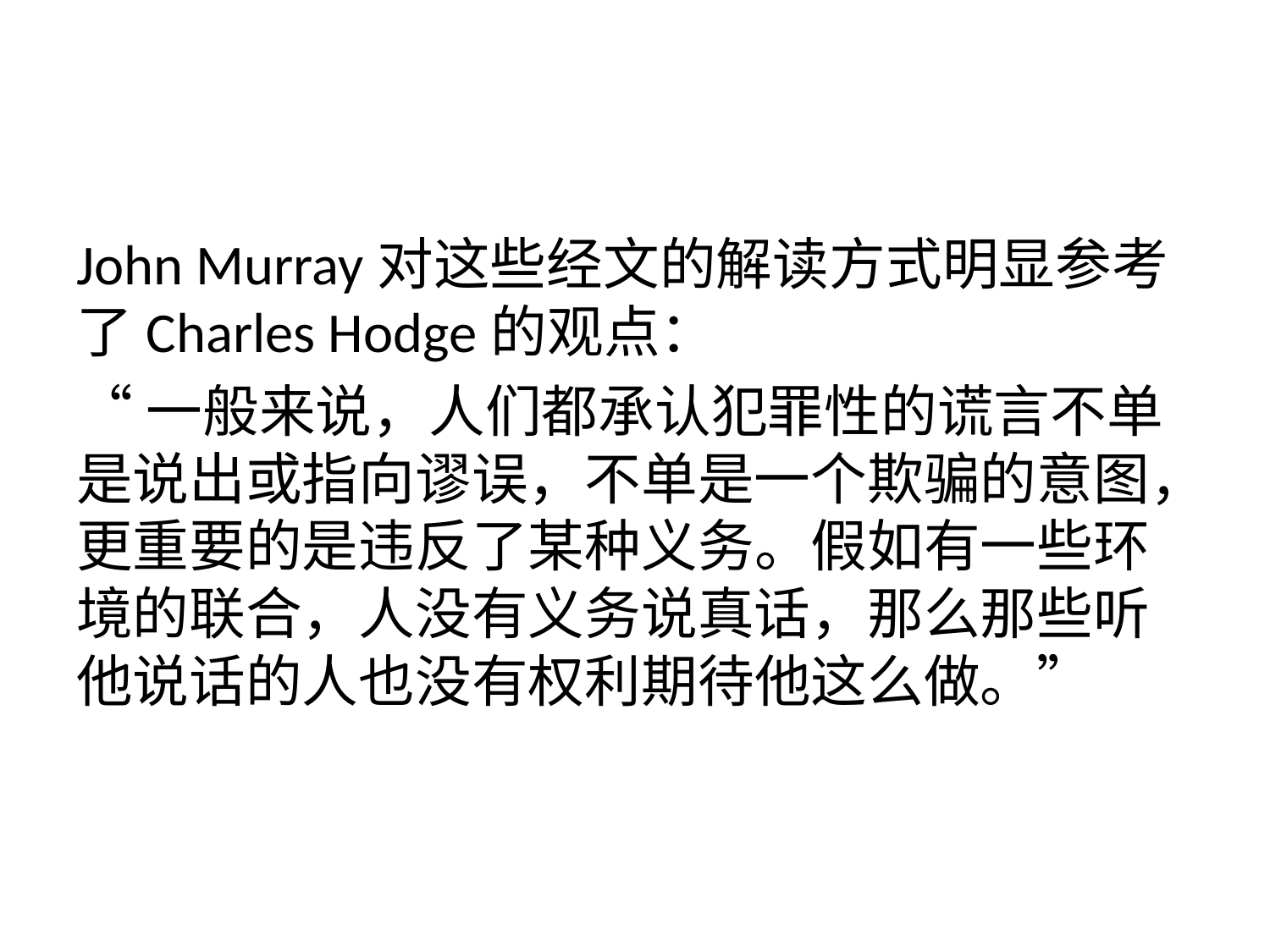

#
John Murray对这些经文的解读方式明显参考了Charles Hodge的观点：
“一般来说，人们都承认犯罪性的谎言不单是说出或指向谬误，不单是一个欺骗的意图，更重要的是违反了某种义务。假如有一些环境的联合，人没有义务说真话，那么那些听他说话的人也没有权利期待他这么做。”